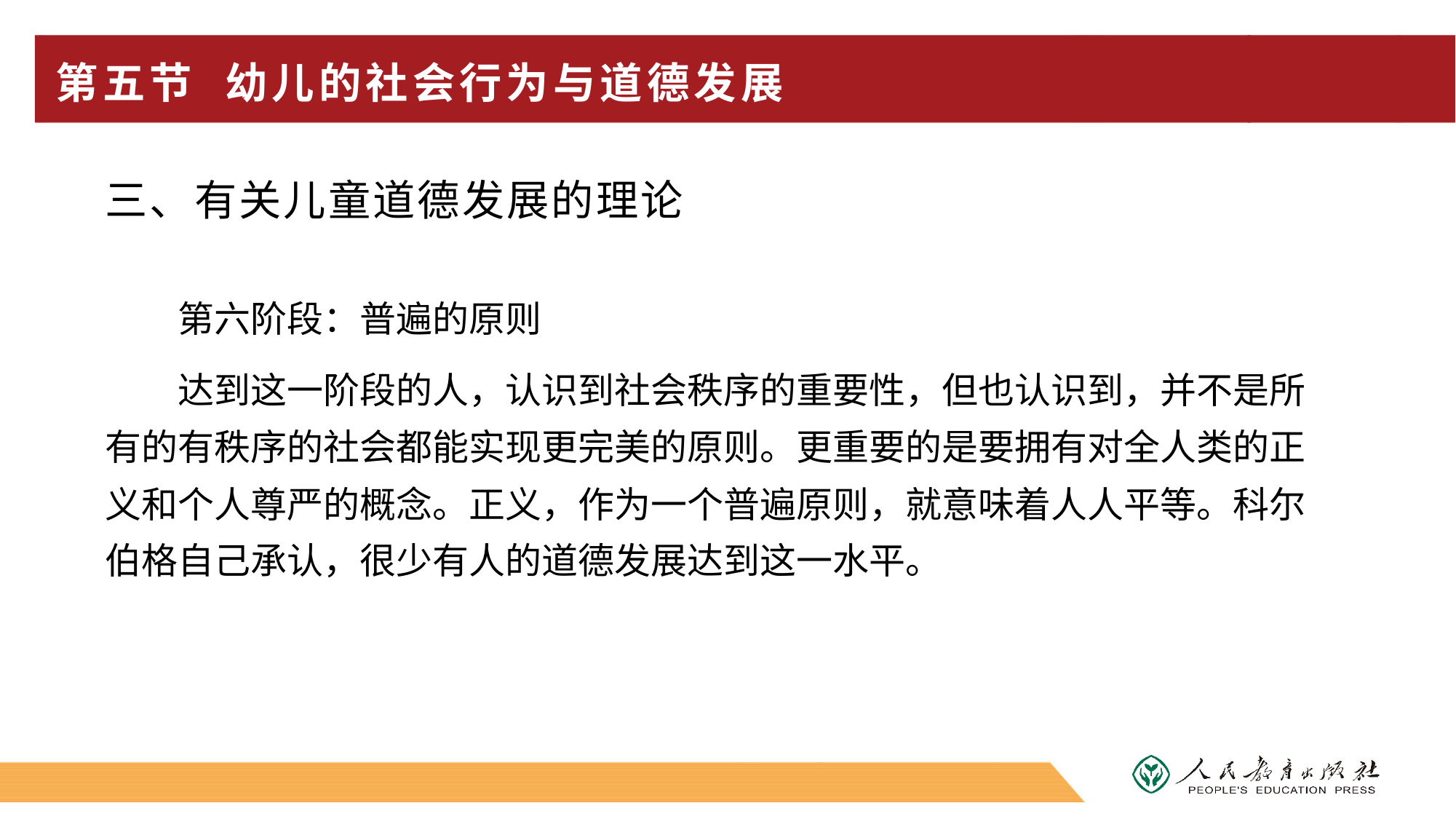

# 第五节  幼儿的社会行为与道德发展
三、有关儿童道德发展的理论
第六阶段：普遍的原则
达到这一阶段的人，认识到社会秩序的重要性，但也认识到，并不是所有的有秩序的社会都能实现更完美的原则。更重要的是要拥有对全人类的正义和个人尊严的概念。正义，作为一个普遍原则，就意味着人人平等。科尔伯格自己承认，很少有人的道德发展达到这一水平。